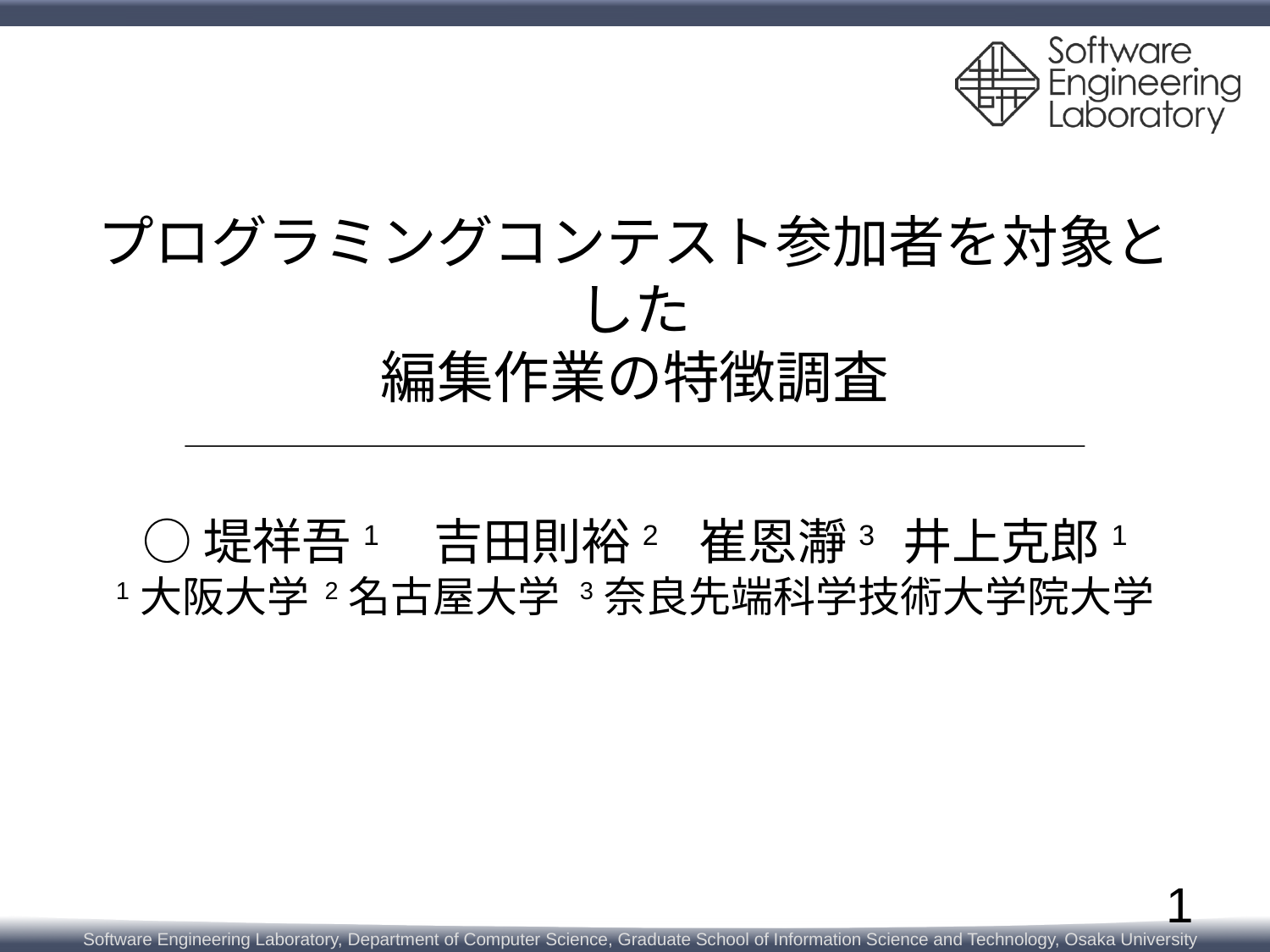

# プログラミングコンテスト参加者を対象とした 編集作業の特徴調査
○堤祥吾1　吉田則裕2　崔恩瀞3  井上克郎1
1大阪大学 2名古屋大学 3奈良先端科学技術大学院大学
1